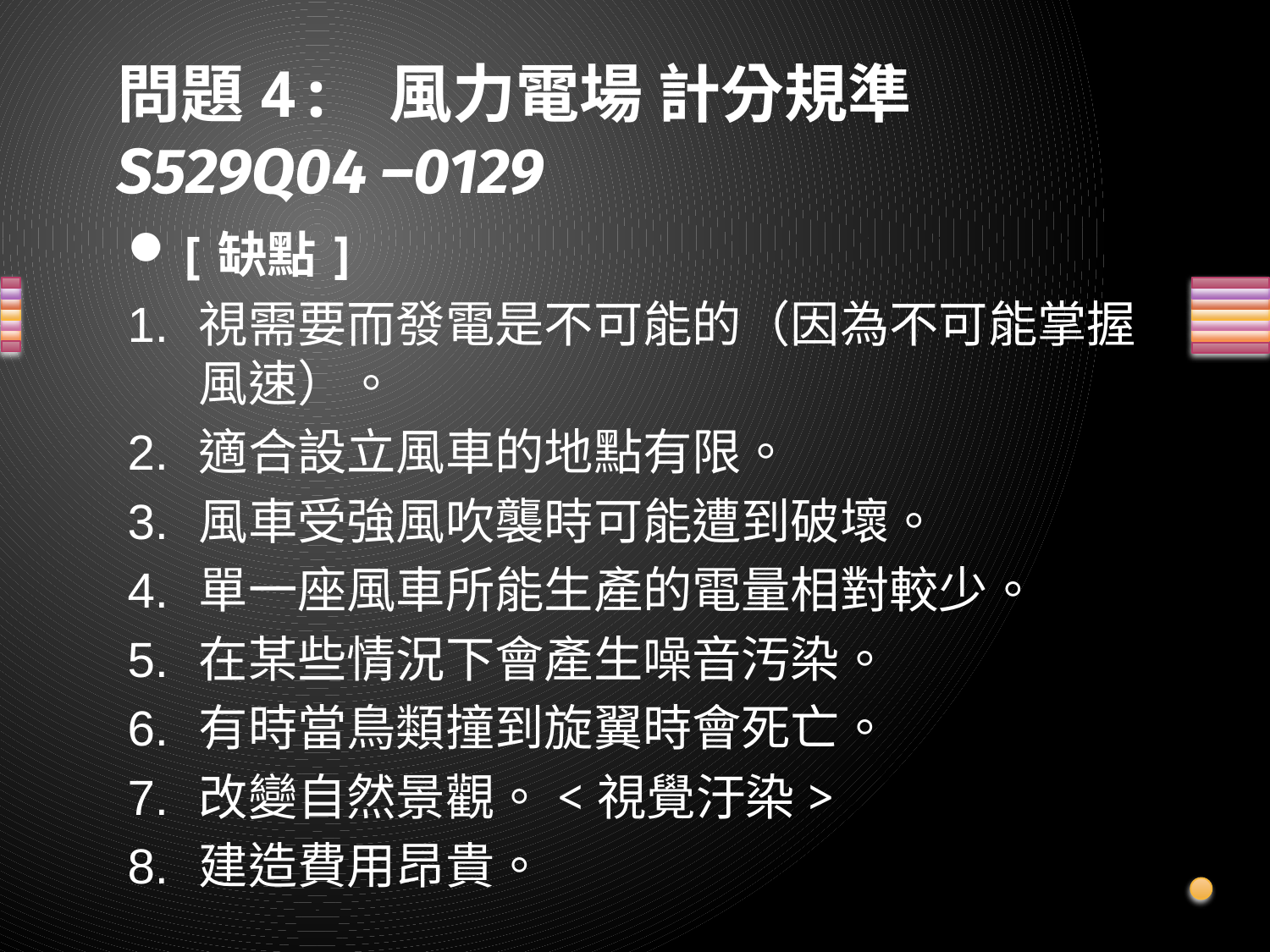

# 問題4: 風力電場 計分規準 S529Q04 –0129
[缺點]
視需要而發電是不可能的（因為不可能掌握風速）。
適合設立風車的地點有限。
風車受強風吹襲時可能遭到破壞。
單一座風車所能生產的電量相對較少。
在某些情況下會產生噪音汚染。
有時當鳥類撞到旋翼時會死亡。
改變自然景觀。<視覺汙染>
建造費用昂貴。